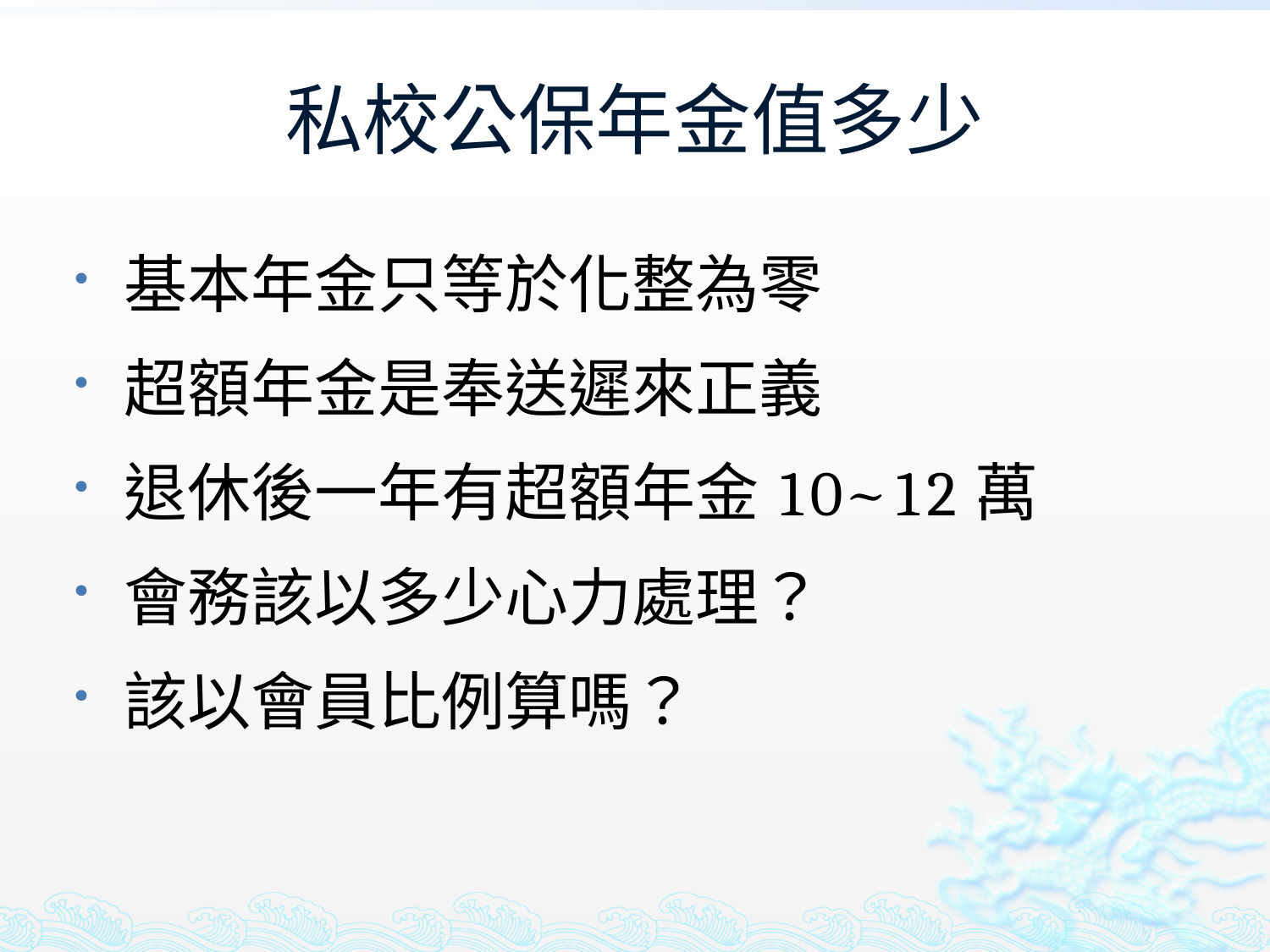

# 私校公保年金值多少
基本年金只等於化整為零
超額年金是奉送遲來正義
退休後一年有超額年金10~12萬
會務該以多少心力處理？
該以會員比例算嗎？